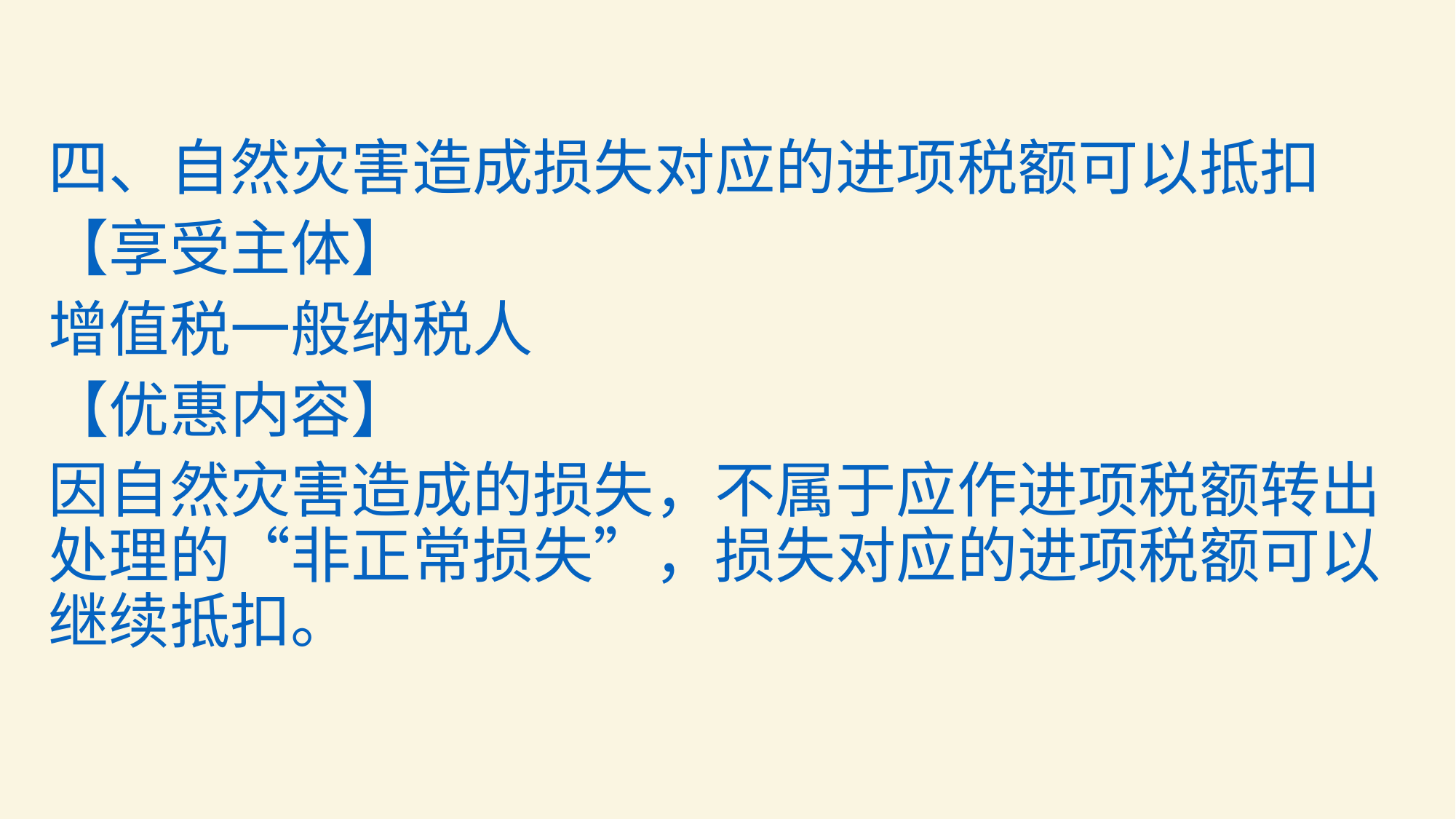

四、自然灾害造成损失对应的进项税额可以抵扣
【享受主体】
增值税一般纳税人
【优惠内容】
因自然灾害造成的损失，不属于应作进项税额转出处理的“非正常损失”，损失对应的进项税额可以继续抵扣。